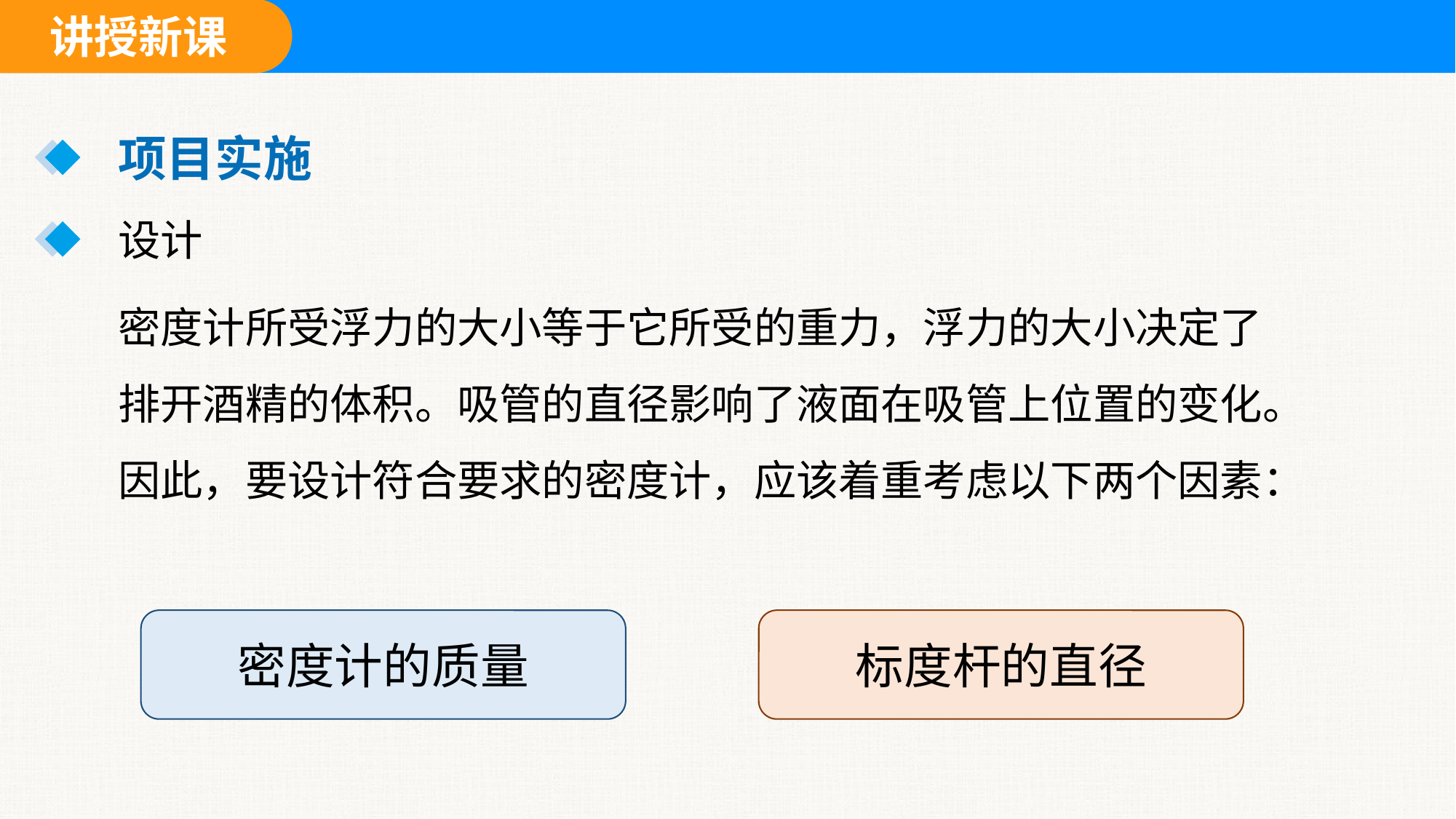

项目实施

设计

密度计所受浮力的大小等于它所受的重力，浮力的大小决定了排开酒精的体积。吸管的直径影响了液面在吸管上位置的变化。因此，要设计符合要求的密度计，应该着重考虑以下两个因素：
密度计的质量
标度杆的直径